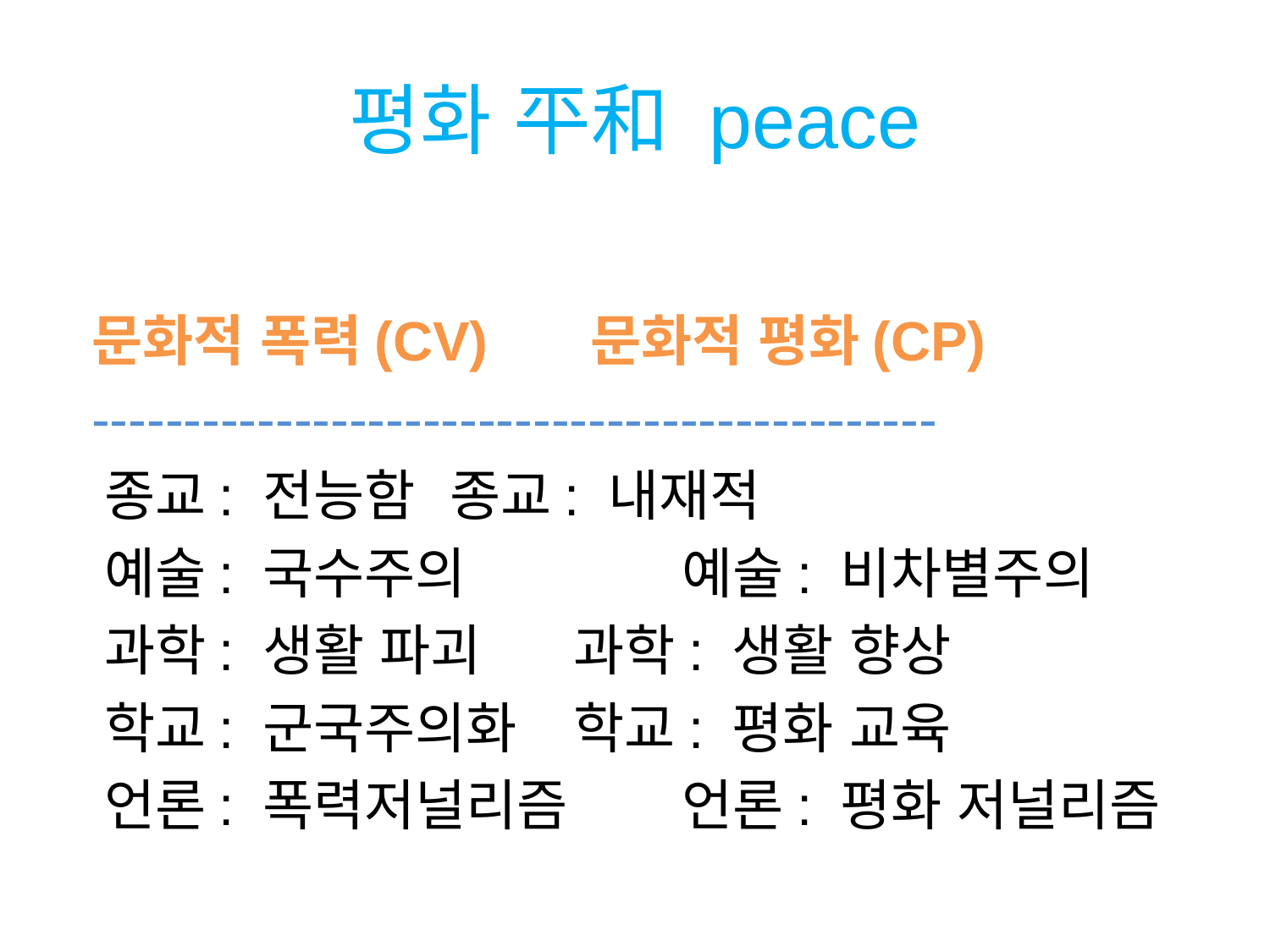

# 평화 平和 peace

문화적 폭력(CV)		문화적 평화(CP)
 ----------------------------------------------
 종교: 전능함			종교: 내재적
 예술: 국수주의		       예술: 비차별주의
 과학: 생활 파괴		과학: 생활 향상
 학교: 군국주의화		학교: 평화 교육
 언론: 폭력저널리즘	       언론: 평화 저널리즘